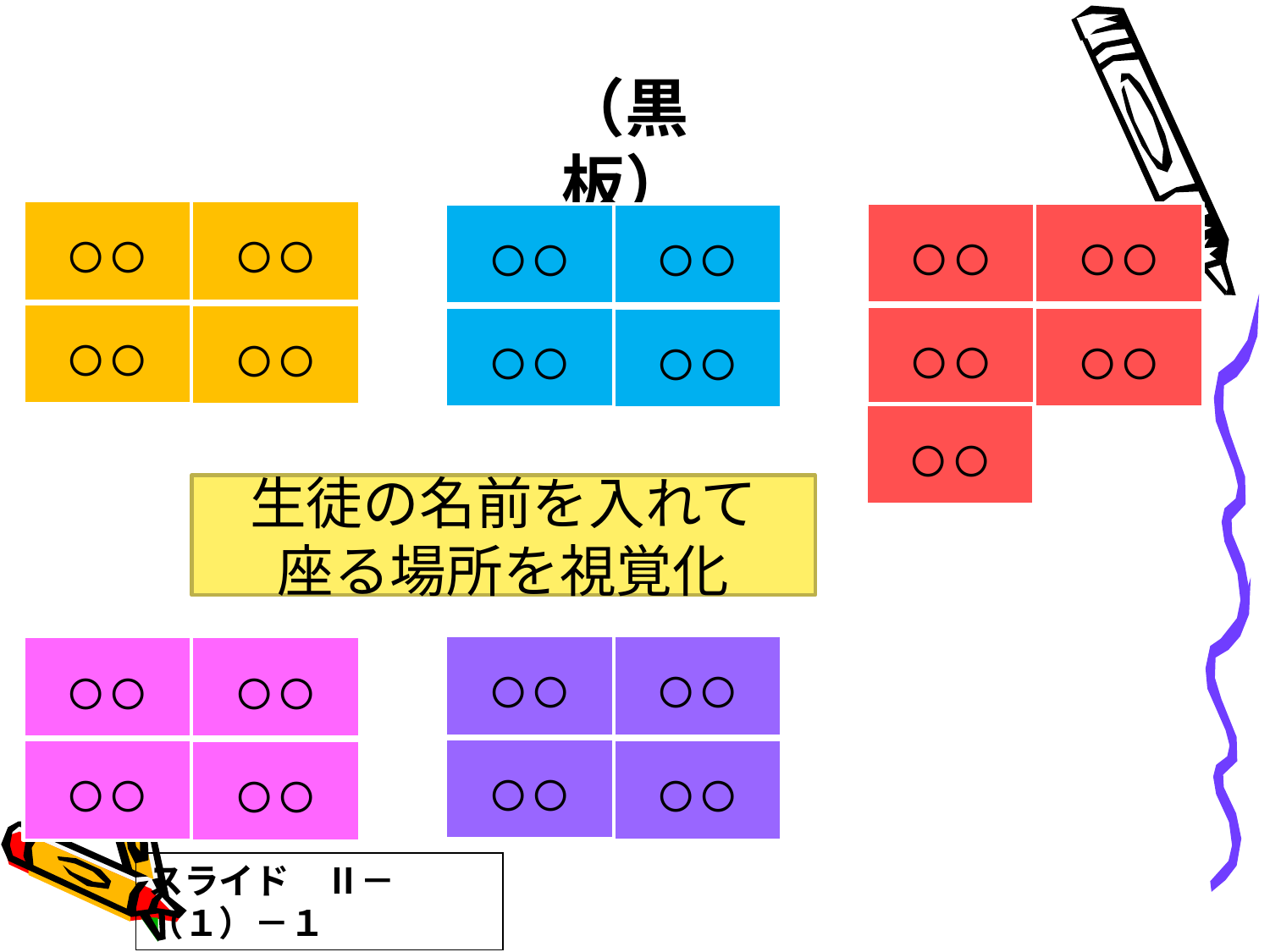

（黒板）
○○
○○
○○
○○
○○
○○
○○
○○
○○
○○
○○
○○
○○
生徒の名前を入れて
座る場所を視覚化
○○
○○
○○
○○
○○
○○
○○
○○
スライド　Ⅱ－（１）－１